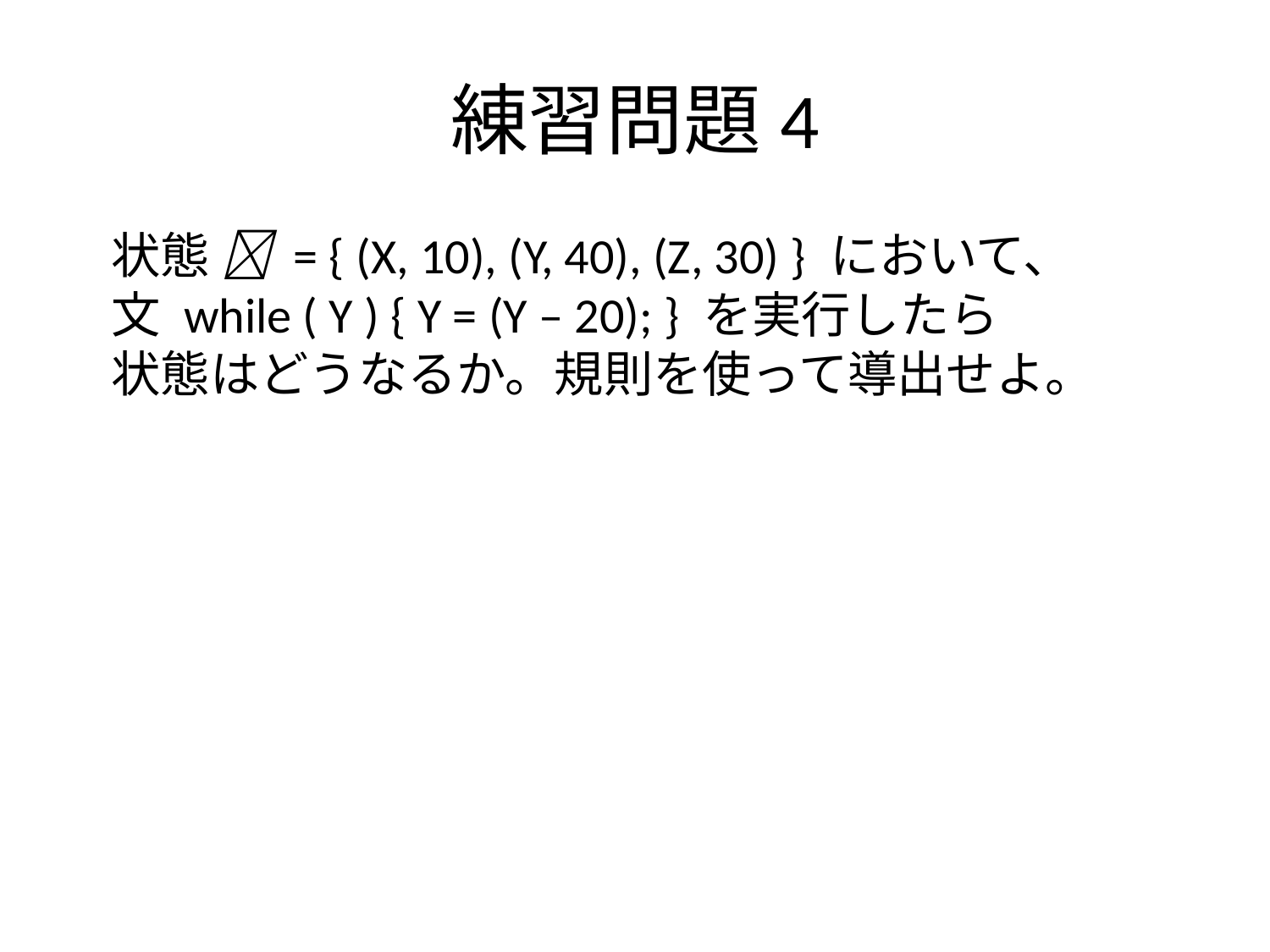

練習問題4
状態 σ = { (X, 10), (Y, 40), (Z, 30) } において、
文 while ( Y ) { Y = (Y – 20); } を実行したら
状態はどうなるか。規則を使って導出せよ。